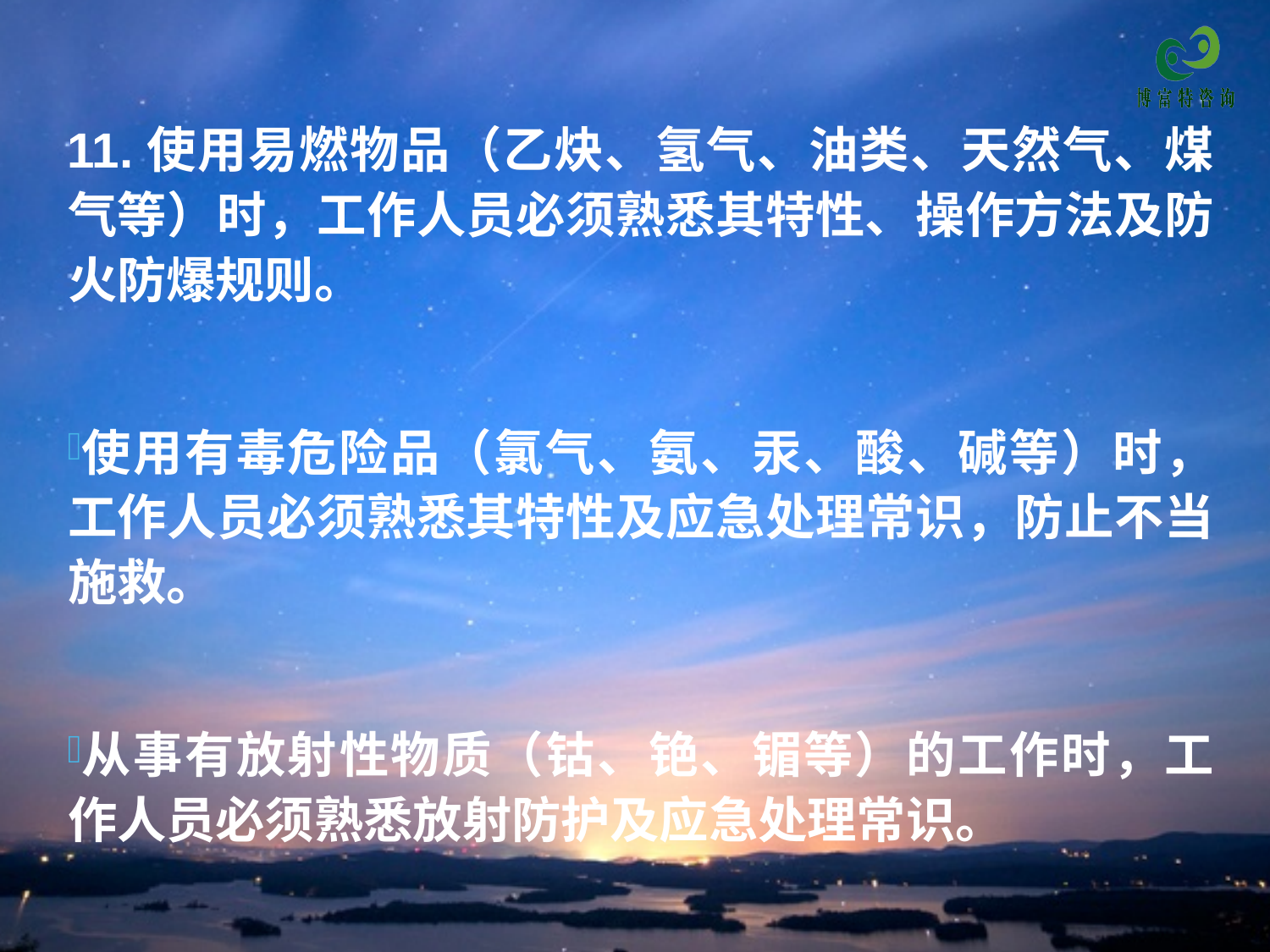

11.使用易燃物品（乙炔、氢气、油类、天然气、煤气等）时，工作人员必须熟悉其特性、操作方法及防火防爆规则。

使用有毒危险品（氯气、氨、汞、酸、碱等）时，工作人员必须熟悉其特性及应急处理常识，防止不当施救。

从事有放射性物质（钴、铯、镅等）的工作时，工作人员必须熟悉放射防护及应急处理常识。

2.1.12  特种作业人员应持证上岗。